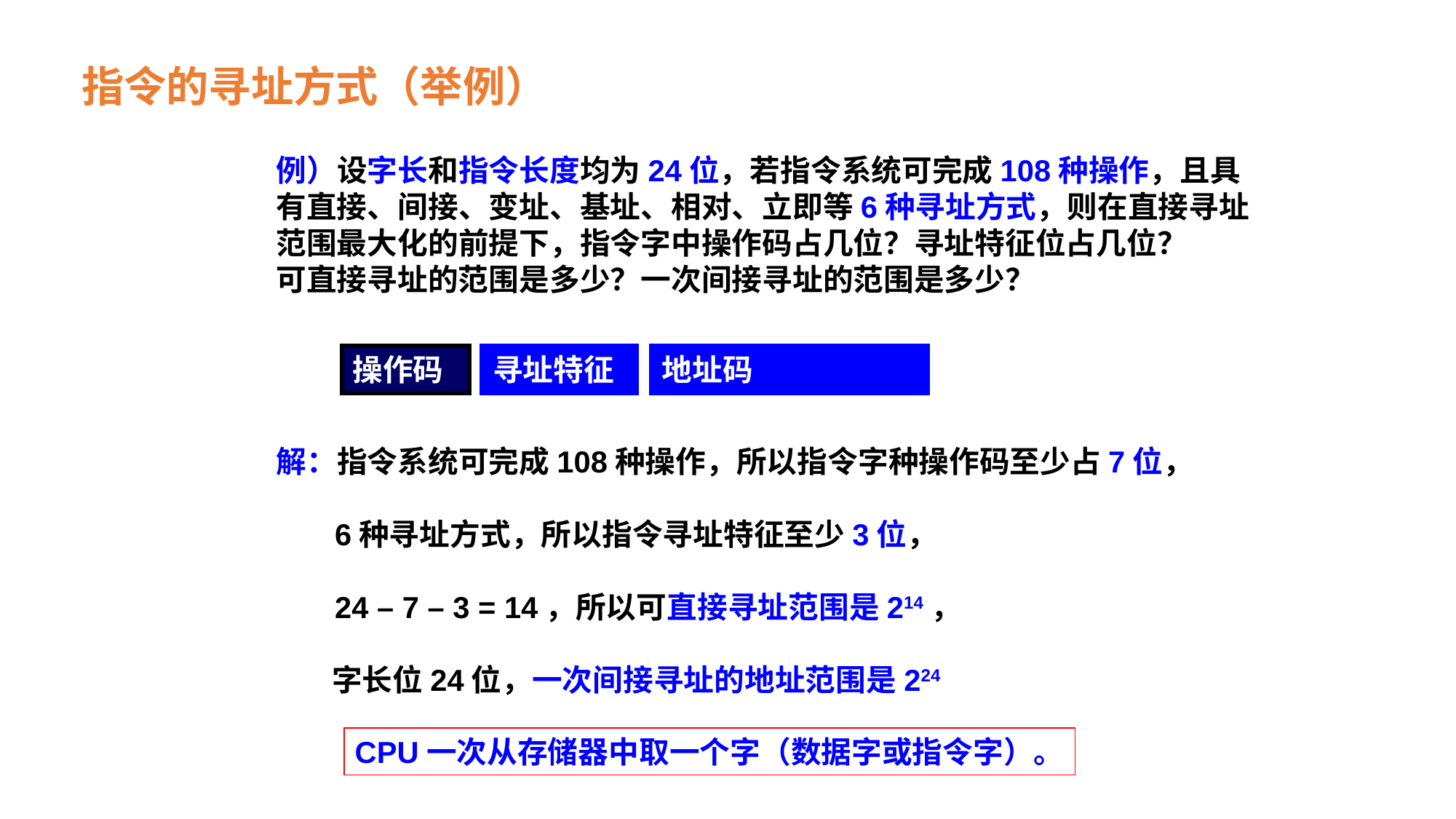

指令的寻址方式（举例）
例）设字长和指令长度均为24位，若指令系统可完成108种操作，且具
有直接、间接、变址、基址、相对、立即等6种寻址方式，则在直接寻址
范围最大化的前提下，指令字中操作码占几位？寻址特征位占几位？
可直接寻址的范围是多少？一次间接寻址的范围是多少？

解：指令系统可完成108种操作，所以指令字种操作码至少占7位，

       6种寻址方式，所以指令寻址特征至少3位，

       24 – 7 – 3 = 14，所以可直接寻址范围是214，

       字长位24位，一次间接寻址的地址范围是224
操作码
寻址特征
地址码
CPU一次从存储器中取一个字（数据字或指令字）。